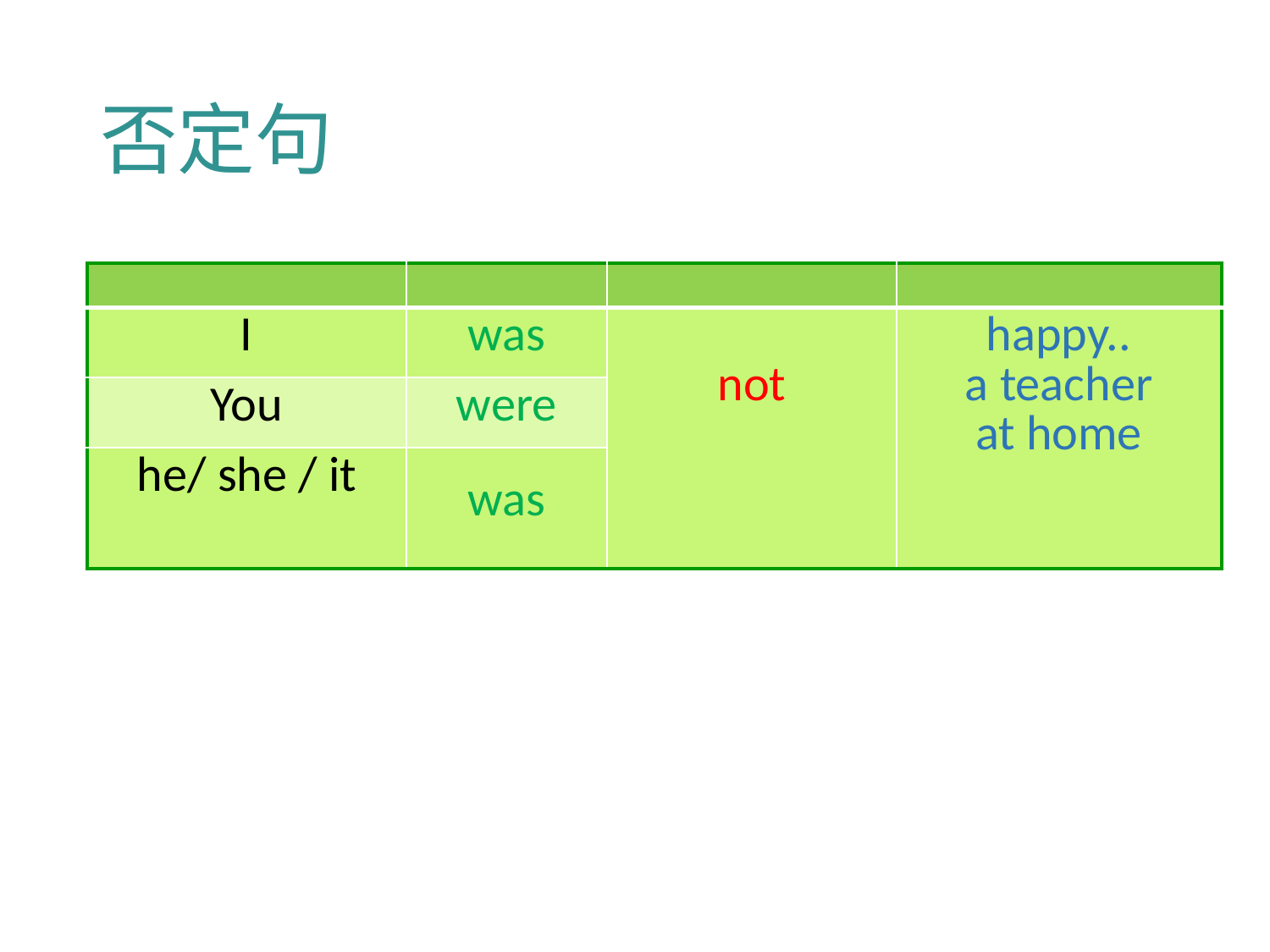

# 否定句
|  |  |  |  |
| --- | --- | --- | --- |
| I | was | not | happy.. a teacher at home |
| You | were |  |  |
| he/ she / it | was |  |  |